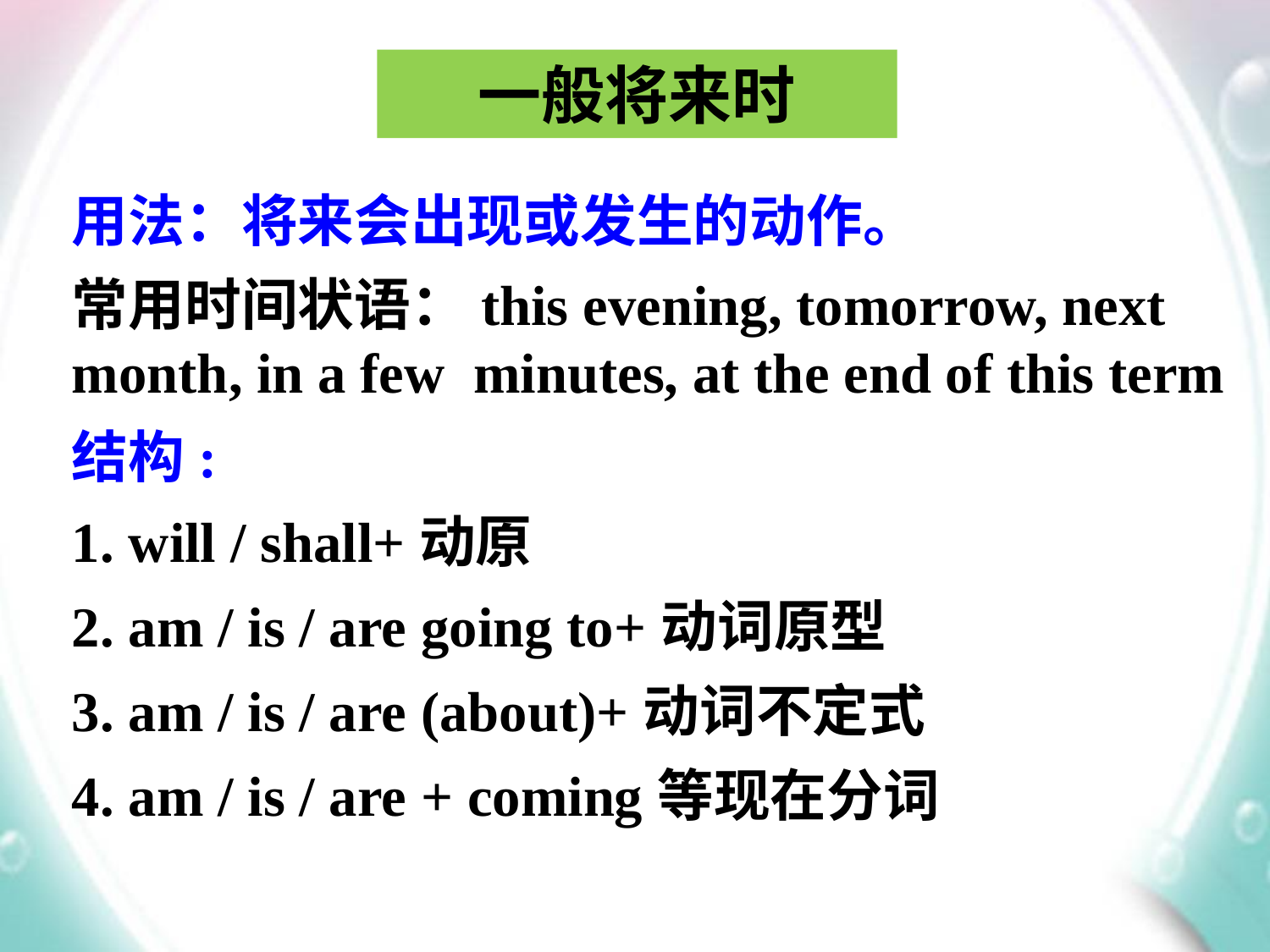

一般将来时
用法：将来会出现或发生的动作。
常用时间状语：this evening, tomorrow, next   month, in a few  minutes, at the end of this term
结构:
1. will / shall+动原
2. am / is / are going to+动词原型
3. am / is / are (about)+动词不定式
4. am / is / are + coming等现在分词